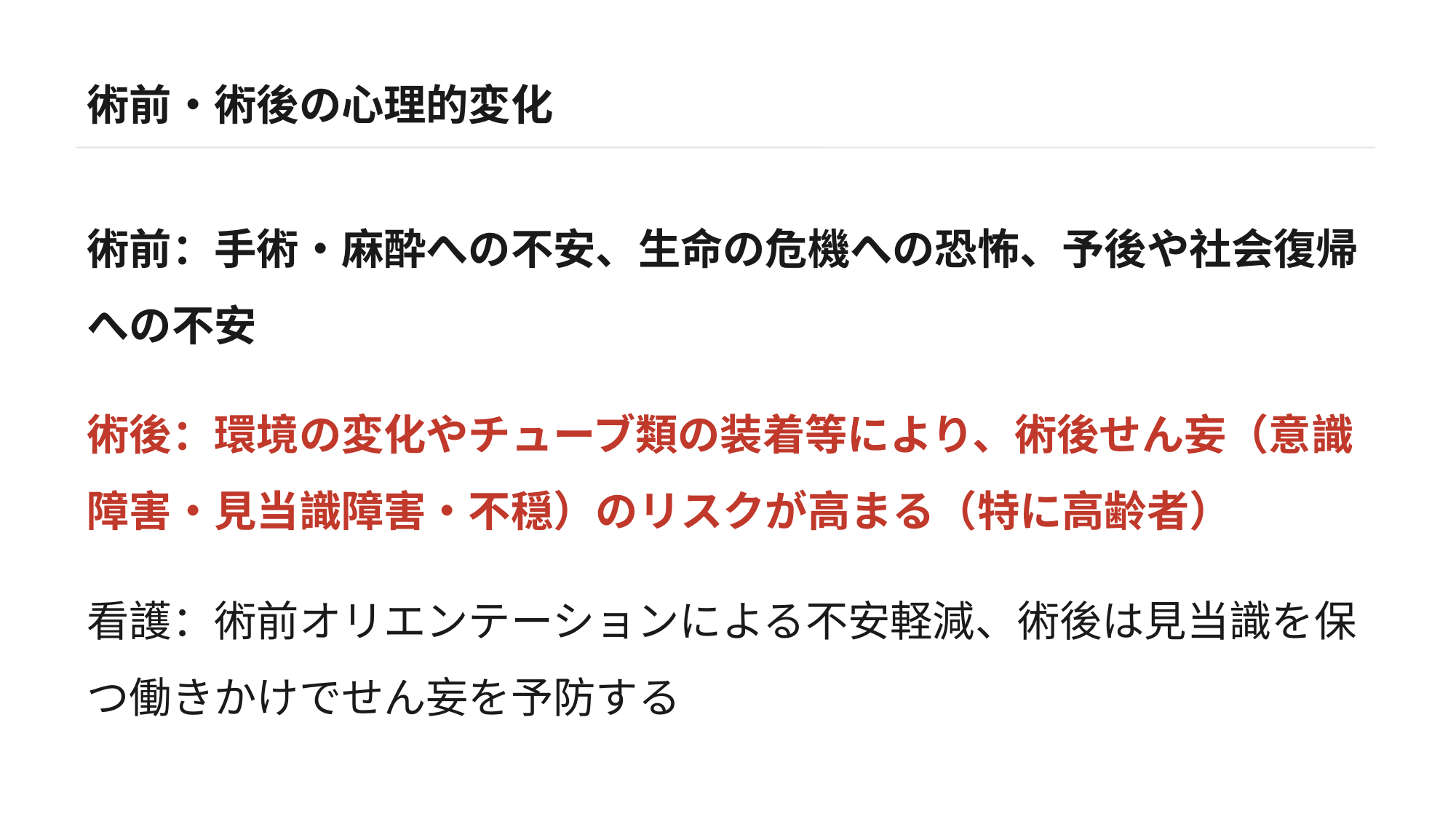

術前・術後の心理的変化

術前：手術・麻酔への不安、生命の危機への恐怖、予後や社会復帰への不安
術後：環境の変化やチューブ類の装着等により、術後せん妄（意識障害・見当識障害・不穏）のリスクが高まる（特に高齢者）
看護：術前オリエンテーションによる不安軽減、術後は見当識を保つ働きかけでせん妄を予防する